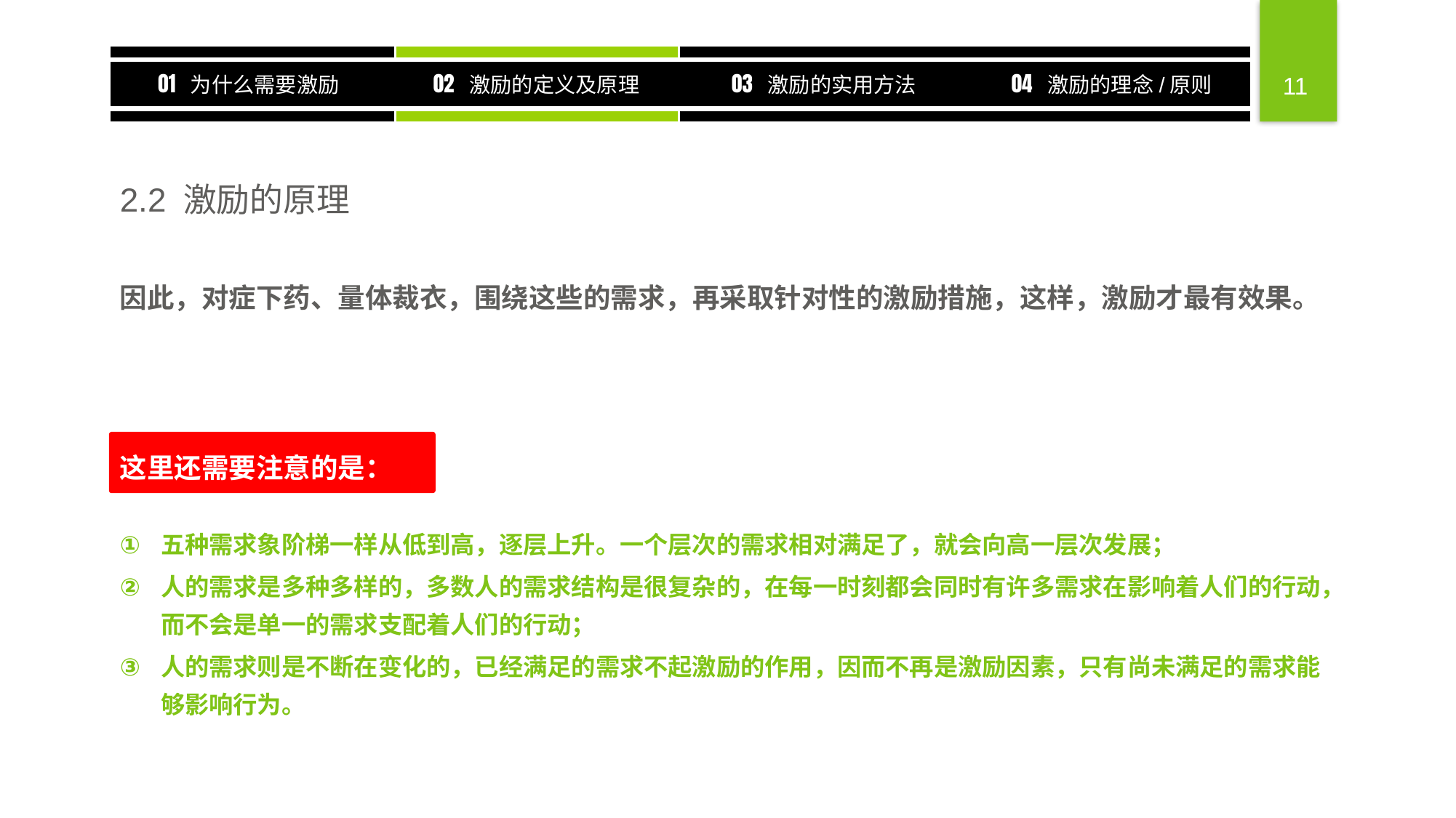

2.2 激励的原理
因此，对症下药、量体裁衣，围绕这些的需求，再采取针对性的激励措施，这样，激励才最有效果。

这里还需要注意的是：
五种需求象阶梯一样从低到高，逐层上升。一个层次的需求相对满足了，就会向高一层次发展；
人的需求是多种多样的，多数人的需求结构是很复杂的，在每一时刻都会同时有许多需求在影响着人们的行动，而不会是单一的需求支配着人们的行动；
人的需求则是不断在变化的，已经满足的需求不起激励的作用，因而不再是激励因素，只有尚未满足的需求能够影响行为。